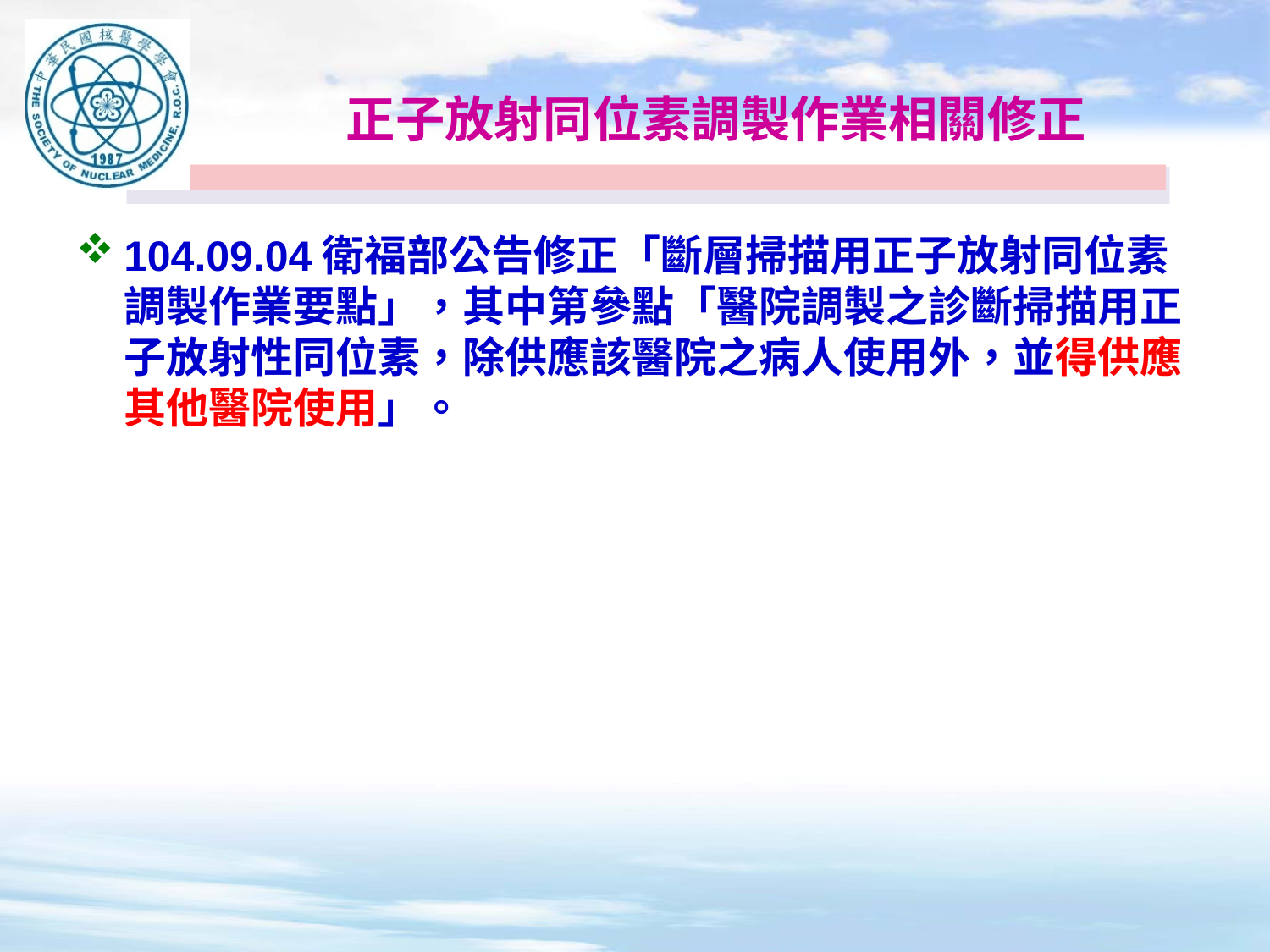

# 正子放射同位素調製作業相關修正
104.09.04衛福部公告修正「斷層掃描用正子放射同位素調製作業要點」，其中第參點「醫院調製之診斷掃描用正子放射性同位素，除供應該醫院之病人使用外，並得供應其他醫院使用」。